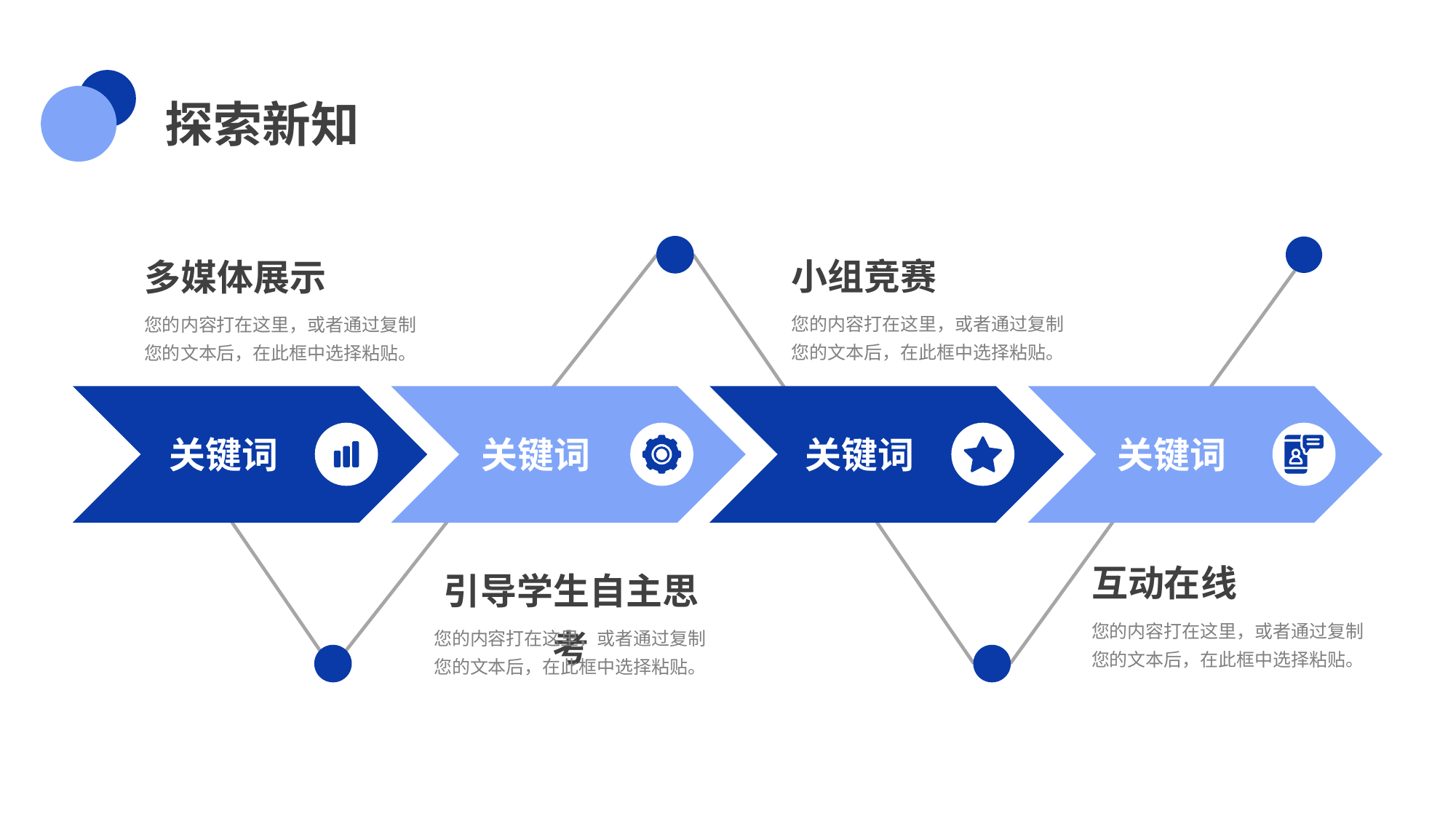

探索新知

小组竞赛
多媒体展示

您的内容打在这里，或者通过复制您的文本后，在此框中选择粘贴。
您的内容打在这里，或者通过复制您的文本后，在此框中选择粘贴。

关键词
关键词
关键词
关键词

互动在线
引导学生自主思考
您的内容打在这里，或者通过复制您的文本后，在此框中选择粘贴。
您的内容打在这里，或者通过复制您的文本后，在此框中选择粘贴。